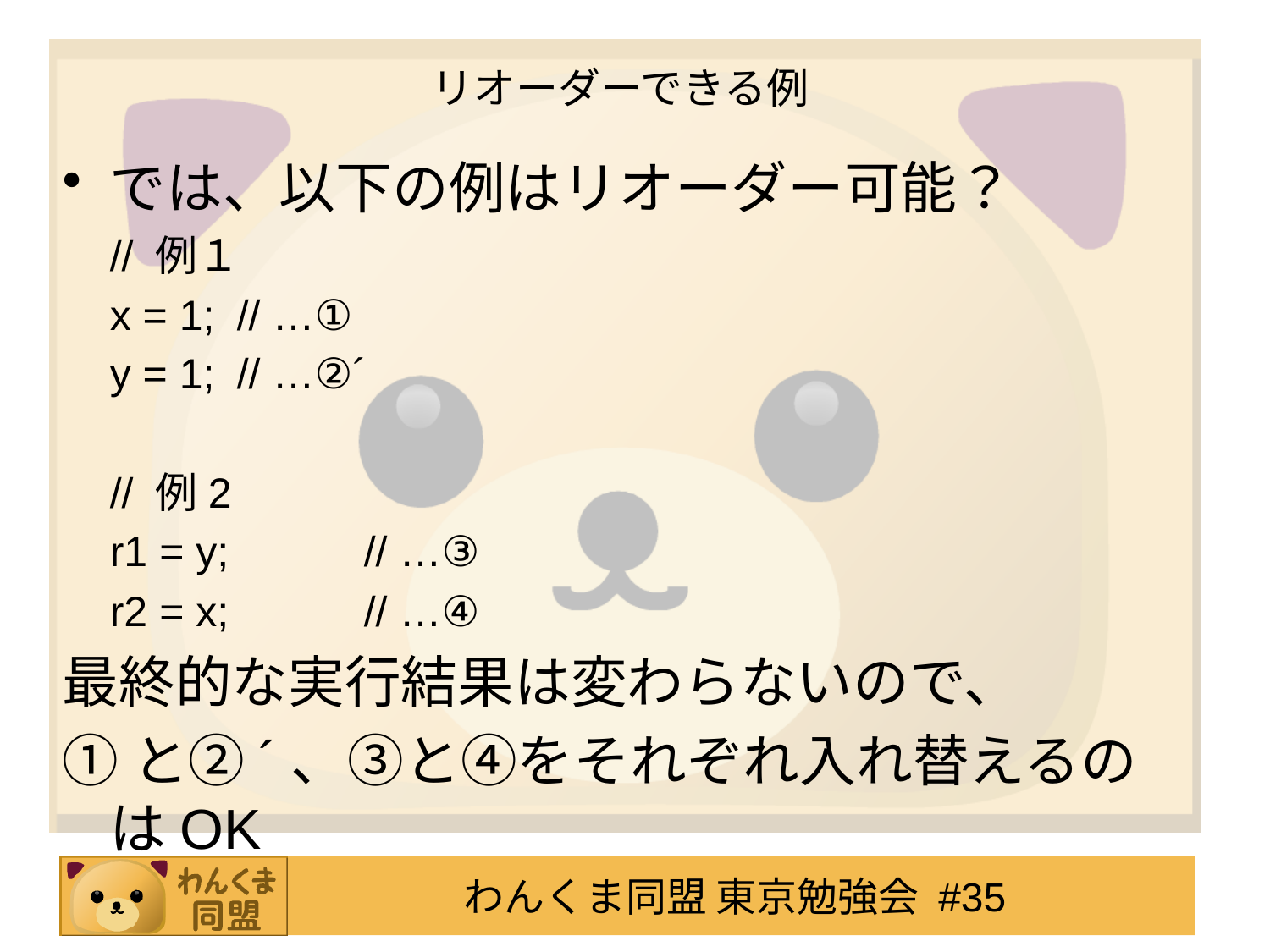

# リオーダーできる例
では、以下の例はリオーダー可能？
	// 例１
	x = 1;	// …①
	y = 1;	// …②´

	// 例2
	r1 = y; 	// …③
	r2 = x; 	// …④
最終的な実行結果は変わらないので、
①と②´、③と④をそれぞれ入れ替えるのはOK